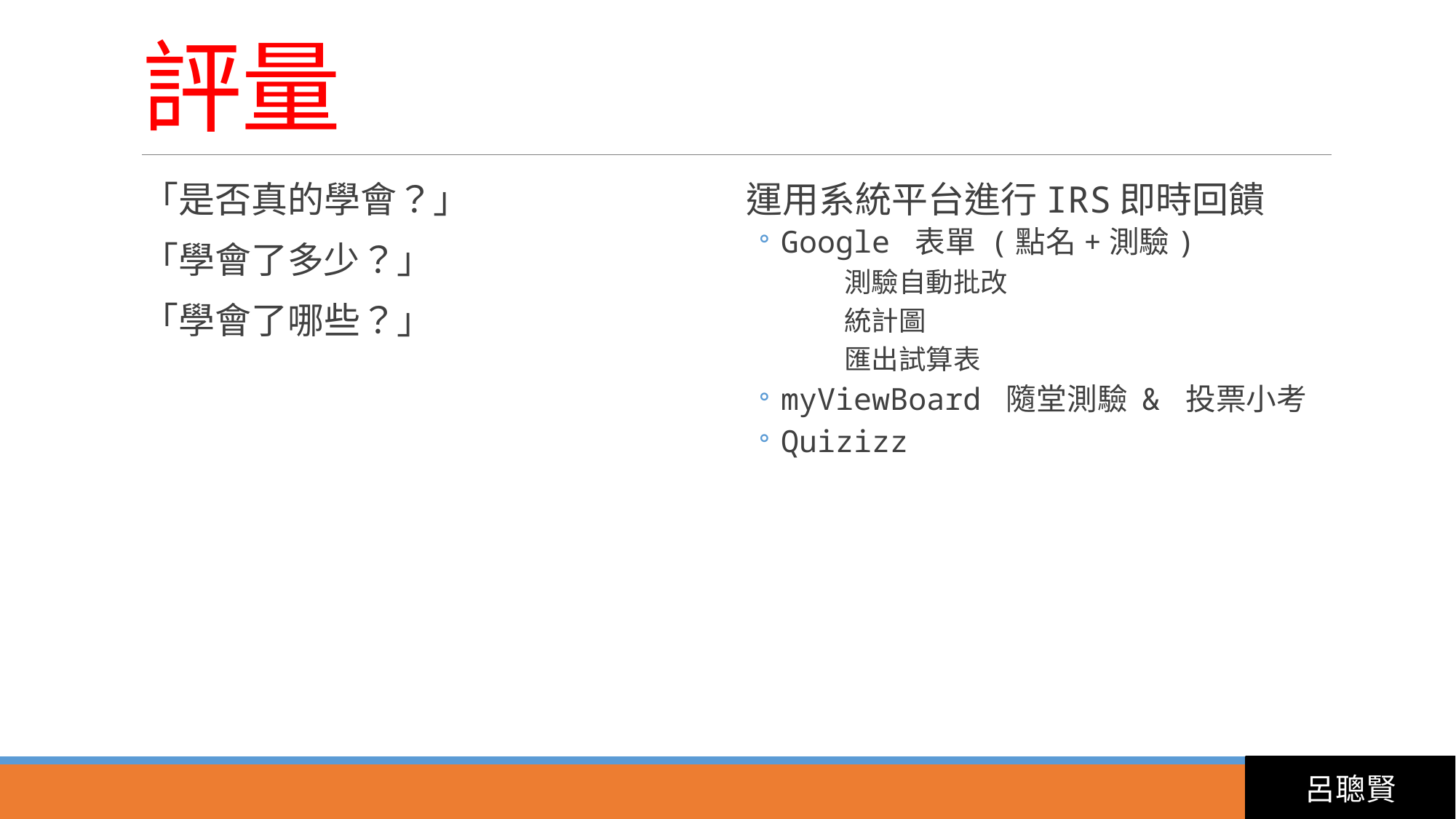

# 評量
「是否真的學會？」
「學會了多少？」
「學會了哪些？」
運用系統平台進行IRS即時回饋
Google 表單 (點名+測驗)
測驗自動批改
統計圖
匯出試算表
myViewBoard 隨堂測驗 & 投票小考
Quizizz